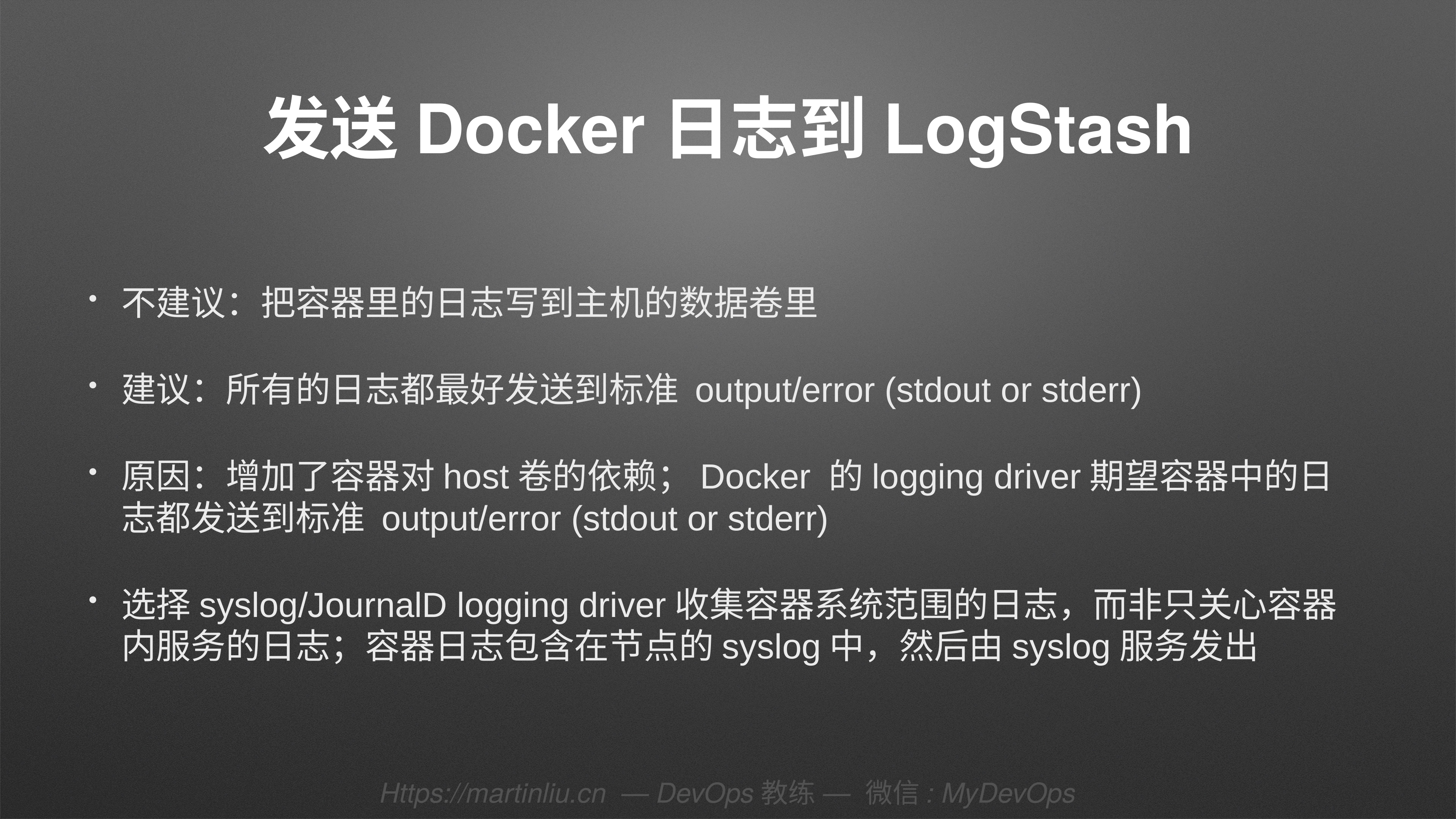

# 发送Docker日志到LogStash
不建议：把容器里的日志写到主机的数据卷里
建议：所有的日志都最好发送到标准 output/error (stdout or stderr)
原因：增加了容器对host卷的依赖；Docker 的logging driver期望容器中的日志都发送到标准 output/error (stdout or stderr)
选择syslog/JournalD logging driver收集容器系统范围的日志，而非只关心容器内服务的日志；容器日志包含在节点的syslog中，然后由syslog服务发出